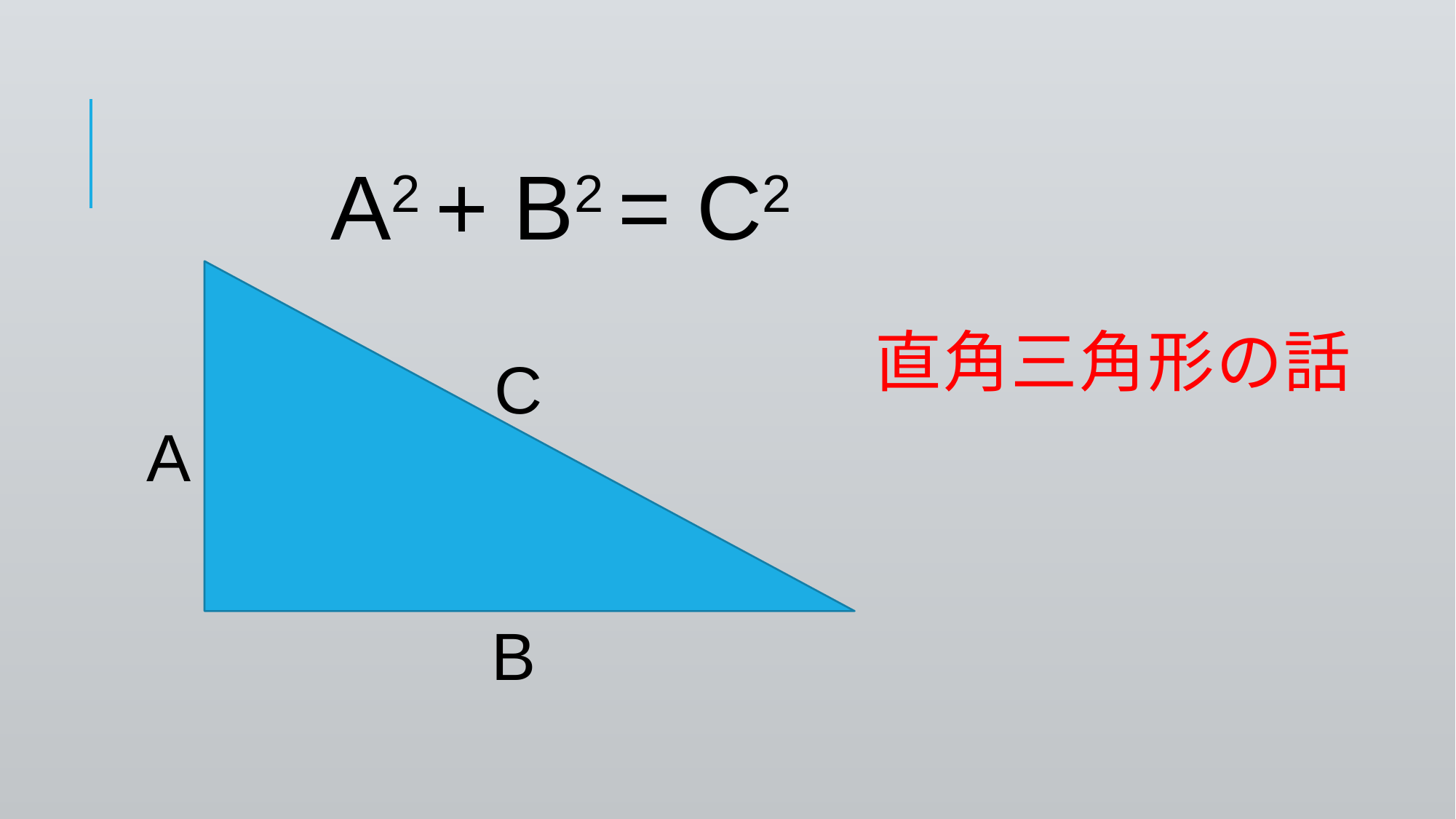

A2 + B2 = C2

# 直角三角形の話
C
A
B